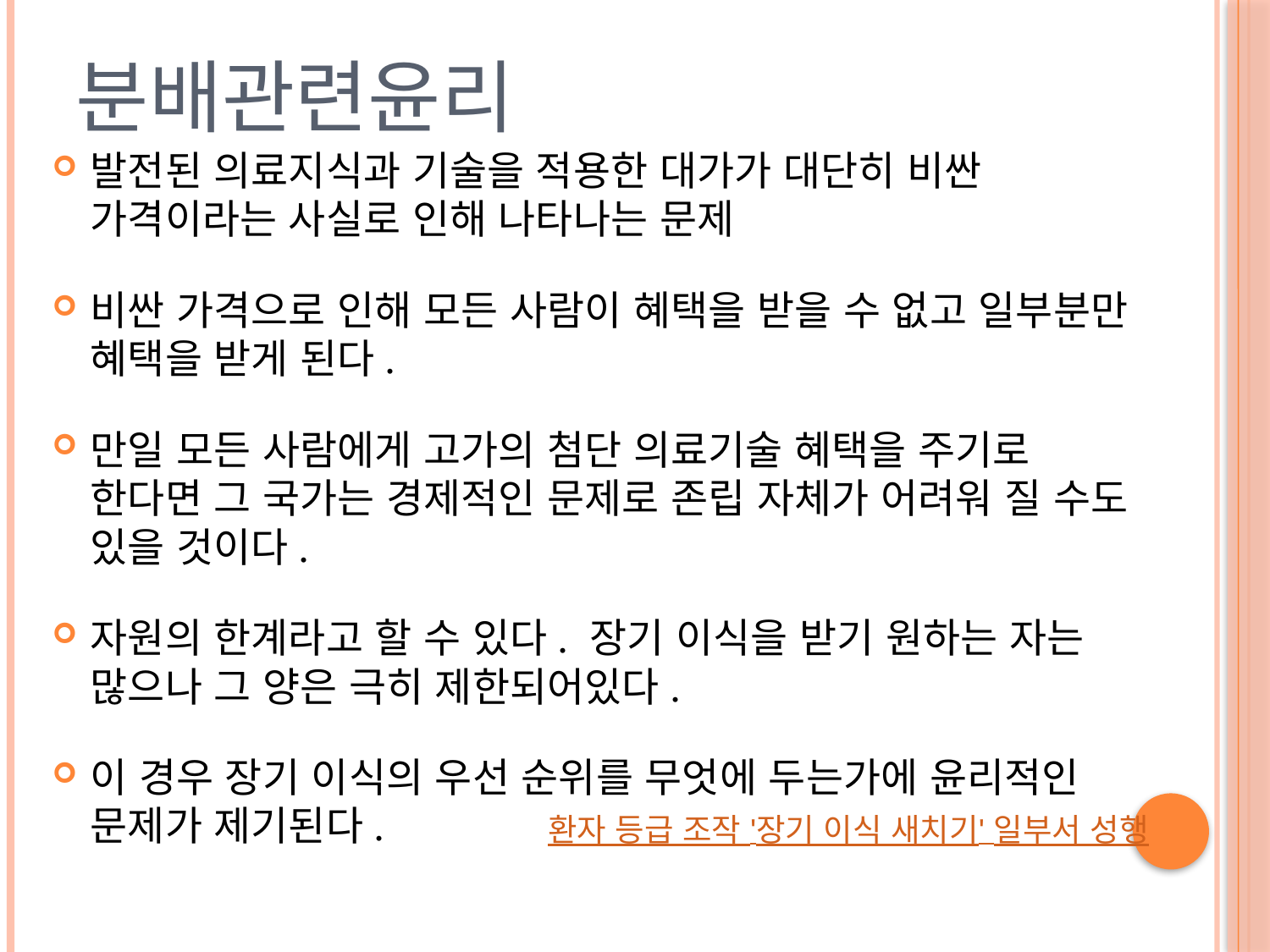

# 분배관련윤리
발전된 의료지식과 기술을 적용한 대가가 대단히 비싼 가격이라는 사실로 인해 나타나는 문제

비싼 가격으로 인해 모든 사람이 혜택을 받을 수 없고 일부분만 혜택을 받게 된다.

만일 모든 사람에게 고가의 첨단 의료기술 혜택을 주기로 한다면 그 국가는 경제적인 문제로 존립 자체가 어려워 질 수도 있을 것이다.

자원의 한계라고 할 수 있다. 장기 이식을 받기 원하는 자는 많으나 그 양은 극히 제한되어있다.

이 경우 장기 이식의 우선 순위를 무엇에 두는가에 윤리적인 문제가 제기된다.

환자 등급 조작 '장기 이식 새치기' 일부서 성행